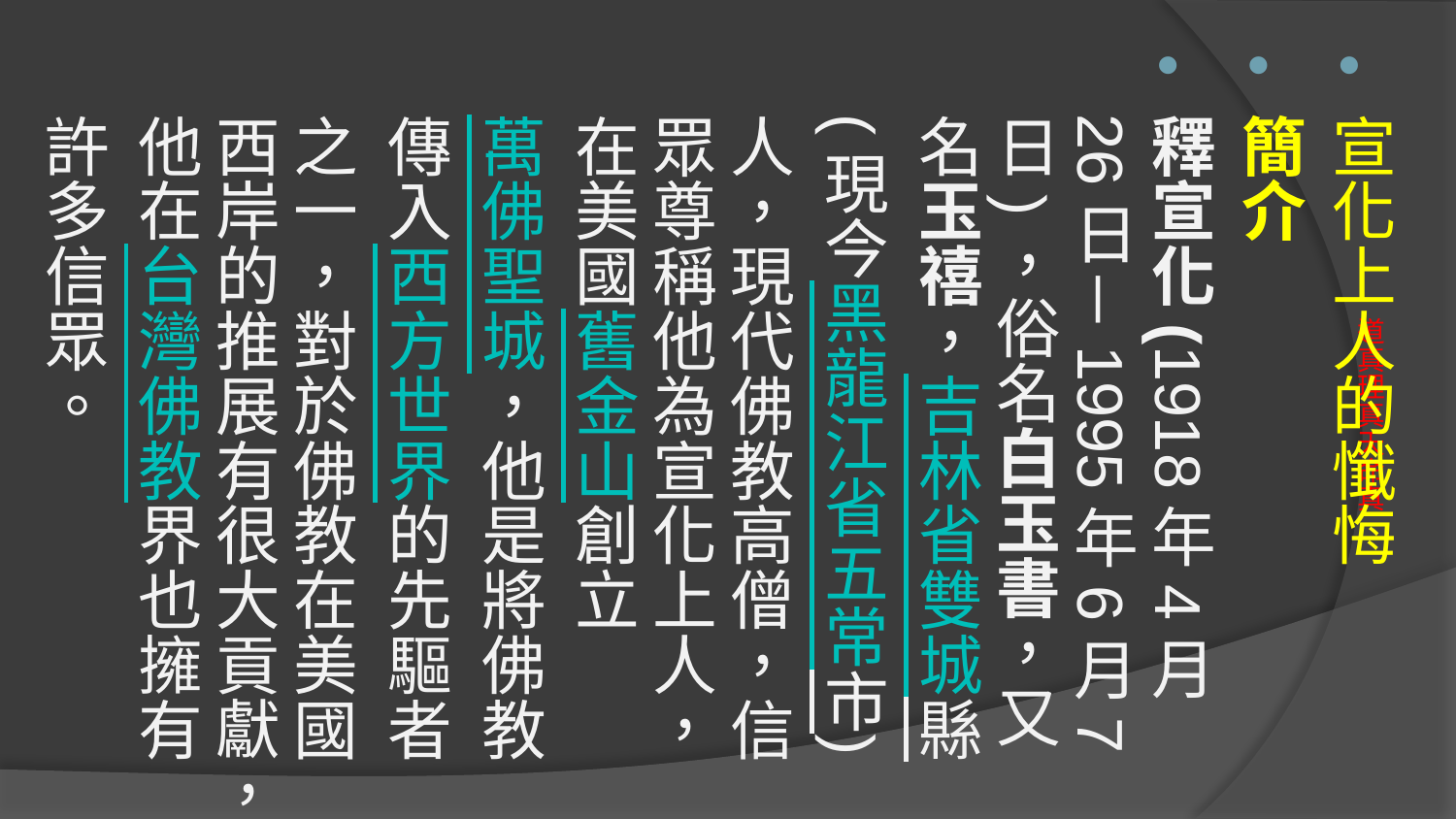

宣化上人的懺悔
簡介
釋宣化(1918年4月26日－1995年6月7日)，俗名白玉書，又名玉禧，吉林省雙城縣(現今黑龍江省五常市)人，現代佛教高僧，信眾尊稱他為宣化上人，在美國舊金山創立萬佛聖城，他是將佛教傳入西方世界的先驅者之一，對於佛教在美國西岸的推展有很大貢獻，他在台灣佛教界也擁有許多信眾。
# 道真理真天命真